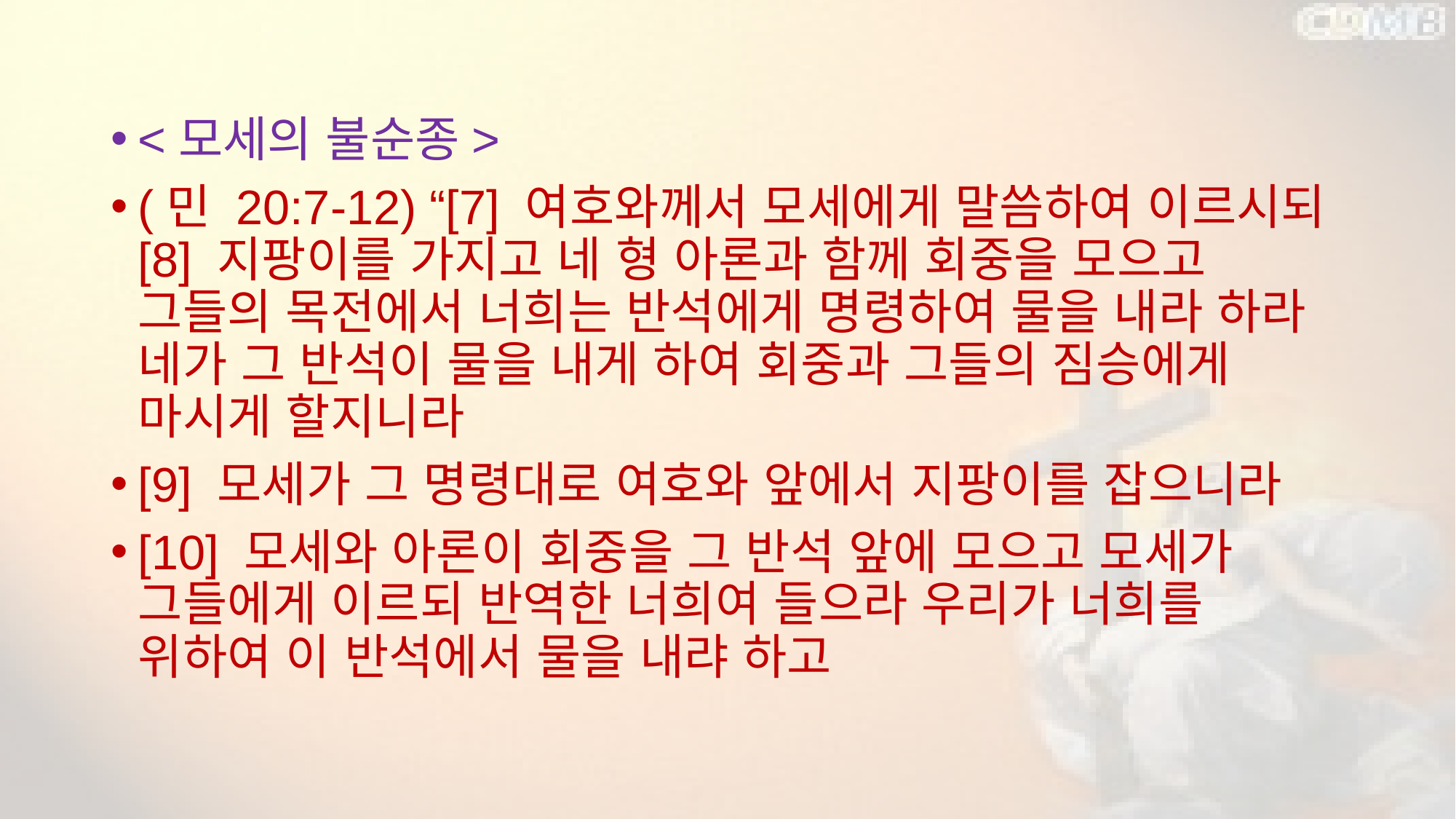

#
<모세의 불순종>
(민 20:7-12) “[7] 여호와께서 모세에게 말씀하여 이르시되 [8] 지팡이를 가지고 네 형 아론과 함께 회중을 모으고 그들의 목전에서 너희는 반석에게 명령하여 물을 내라 하라 네가 그 반석이 물을 내게 하여 회중과 그들의 짐승에게 마시게 할지니라
[9] 모세가 그 명령대로 여호와 앞에서 지팡이를 잡으니라
[10] 모세와 아론이 회중을 그 반석 앞에 모으고 모세가 그들에게 이르되 반역한 너희여 들으라 우리가 너희를 위하여 이 반석에서 물을 내랴 하고